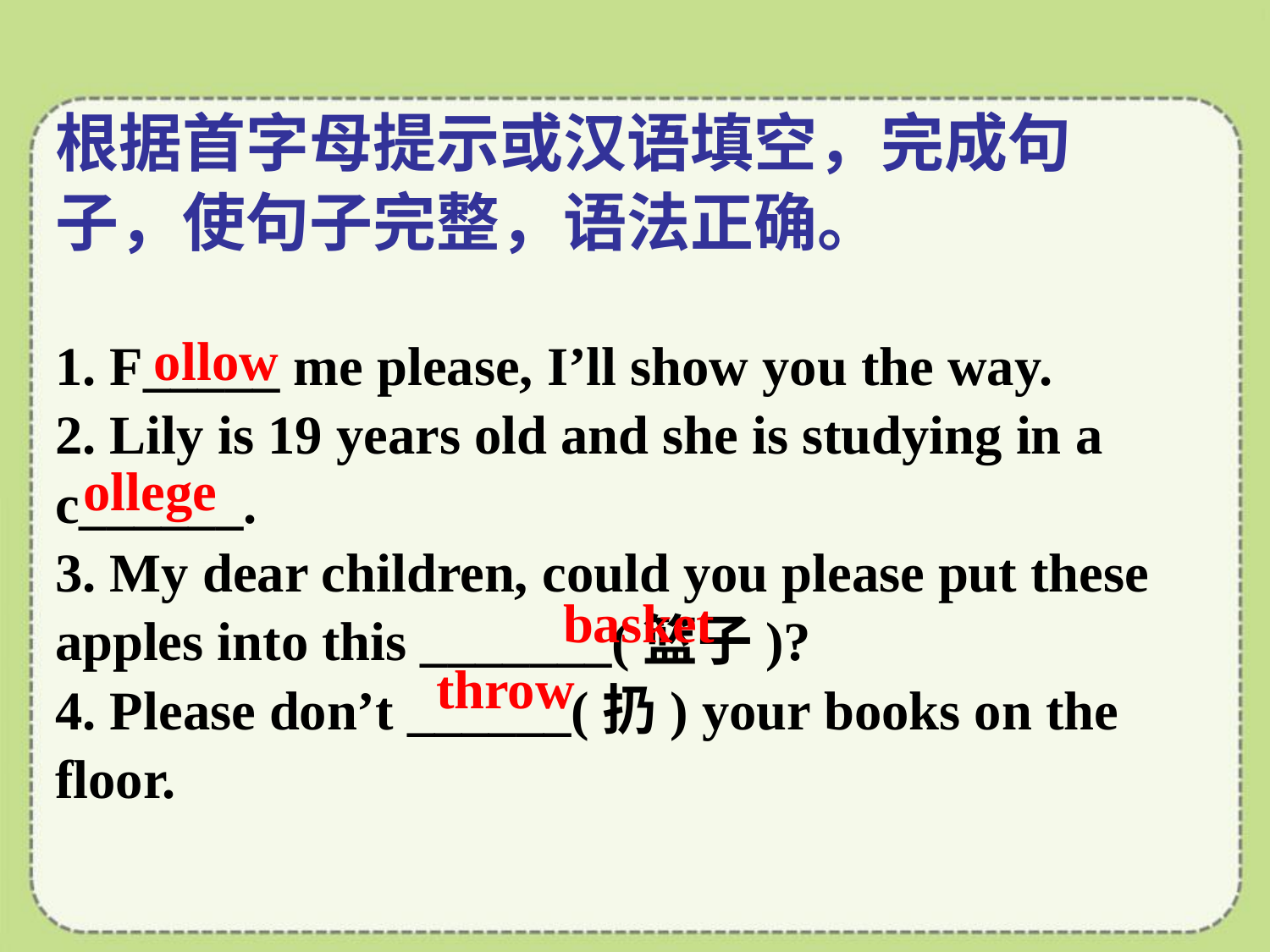

根据首字母提示或汉语填空，完成句子，使句子完整，语法正确。

1. F_____ me please, I’ll show you the way.
2. Lily is 19 years old and she is studying in a c______.
3. My dear children, could you please put these apples into this _______(篮子)?
4. Please don’t ______(扔) your books on the floor.
ollow
ollege
basket
throw